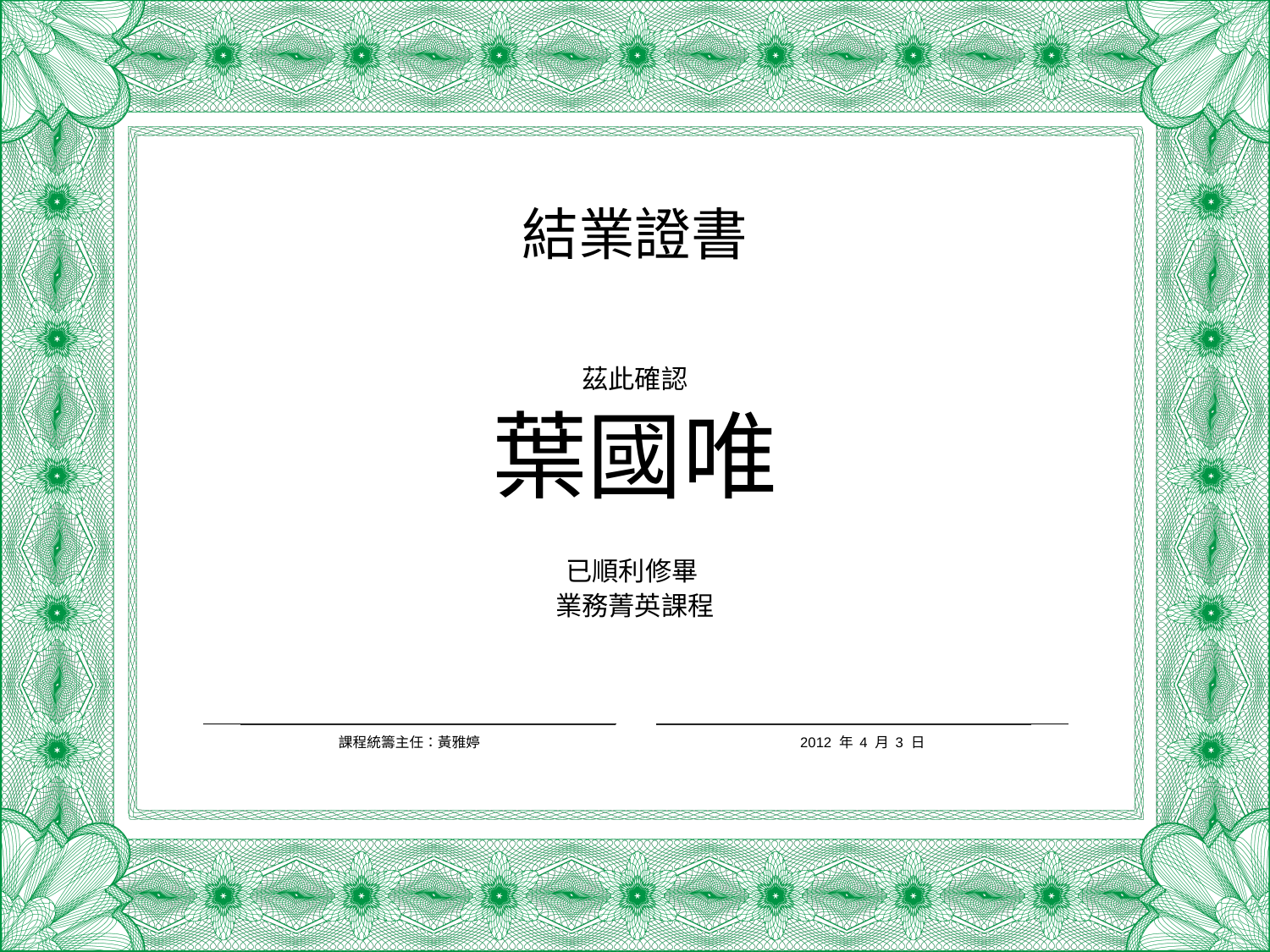

結業證書
茲此確認
葉國唯
已順利修畢
業務菁英課程
課程統籌主任：黃雅婷
2012 年 4 月 3 日